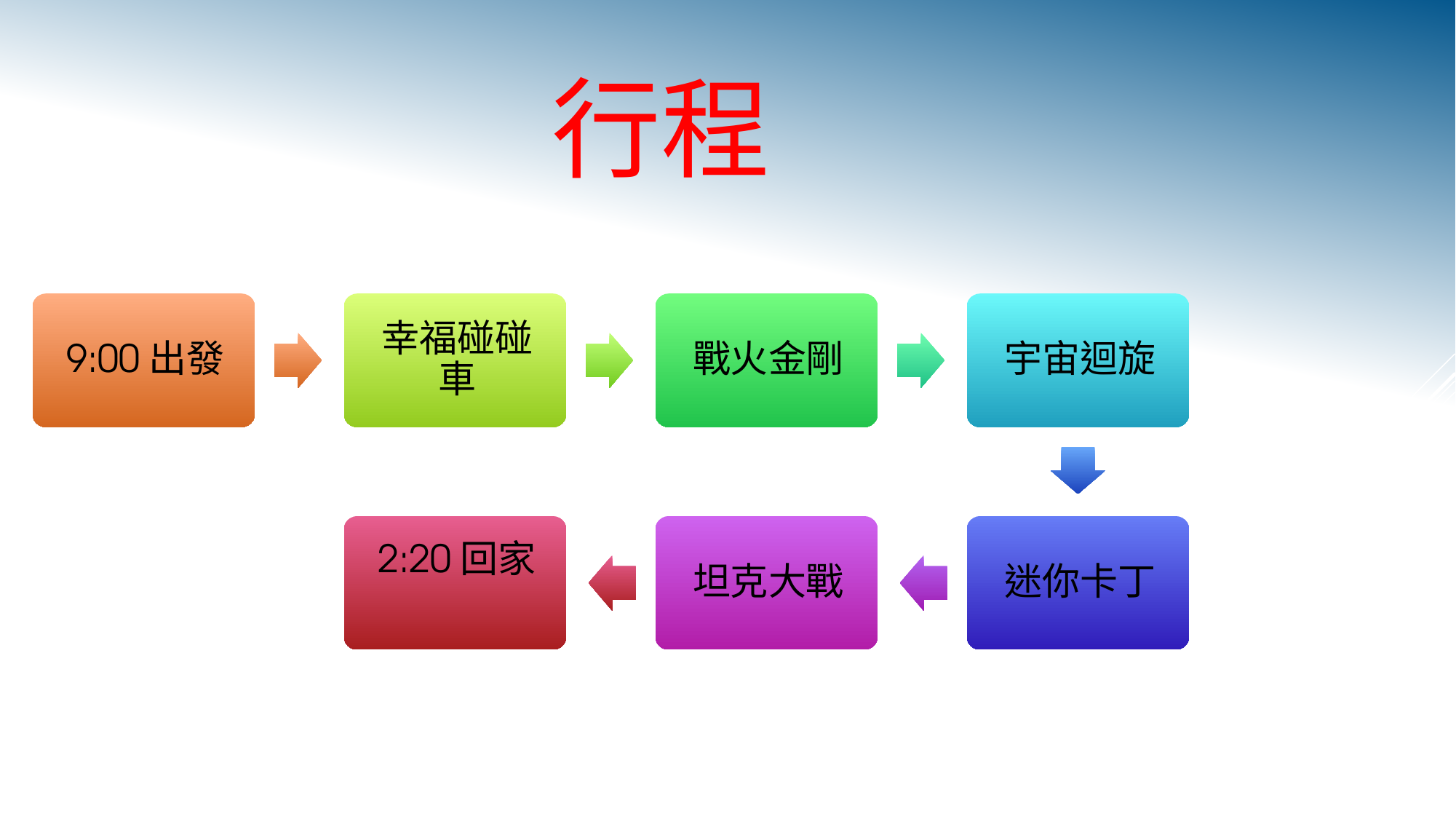

# 行程
9:00出發

幸福碰碰車

戰火金剛

宇宙迴旋

迷你卡丁

坦克大戰

2:20回家